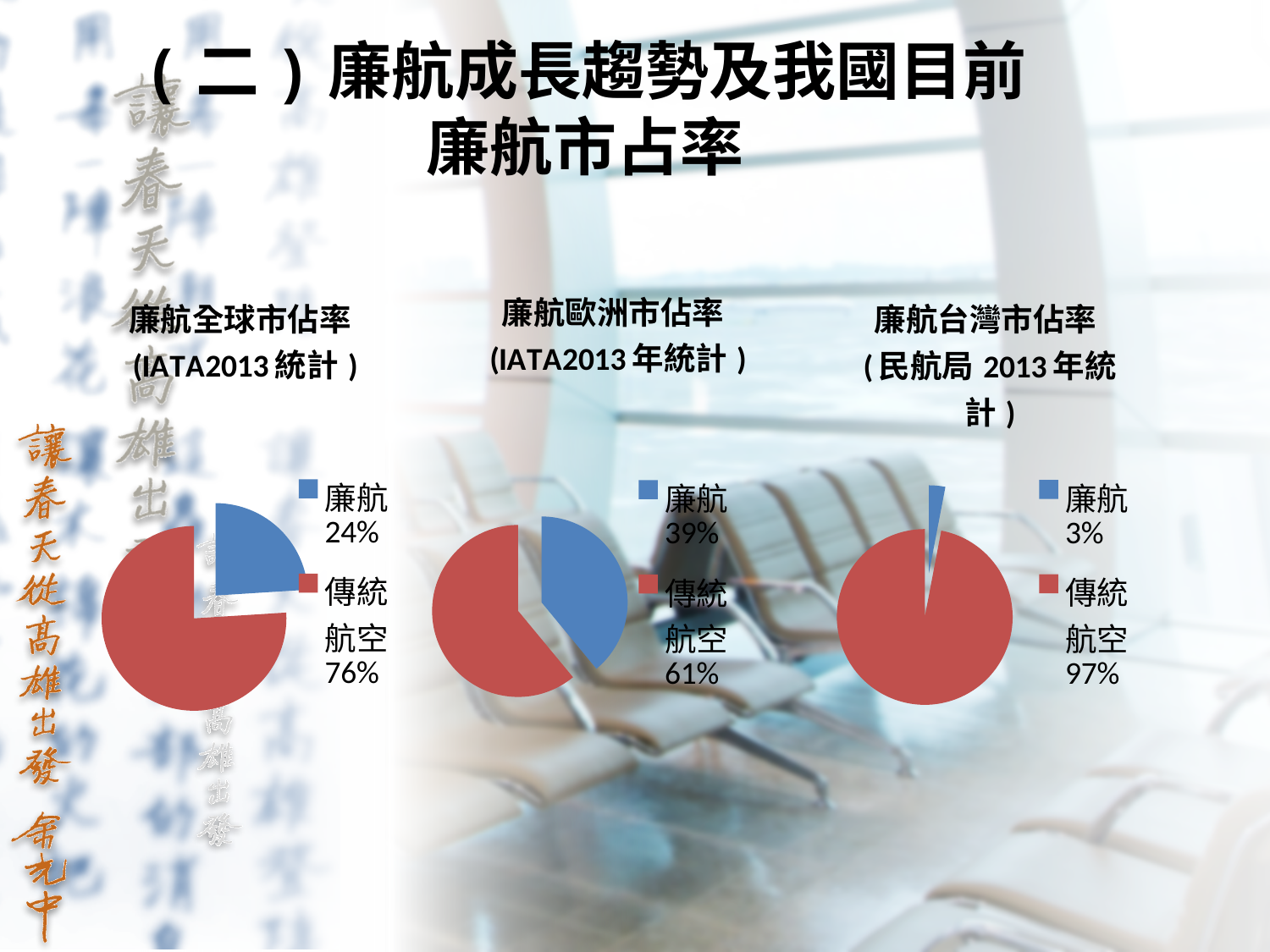

# (二)廉航成長趨勢及我國目前廉航市占率

### Chart: 廉航全球市佔率(IATA2013統計)

| Category | 廉航全球市佔率(IATA2013統計) |
|---|---|
| 廉航24% | 0.24000000000000002 |
| 傳統航空76% | 0.7600000000000001 |

### Chart: 廉航歐洲市佔率(IATA2013年統計)

| Category | 廉航歐洲市佔率 |
|---|---|
| 廉航39% | 0.39000000000000007 |
| 傳統航空61% | 0.6100000000000001 |

### Chart:

| Category | 廉航台灣市佔率(民航局2013年統計) |
|---|---|
| 廉航3% | 0.030000000000000002 |
| 傳統航空97% | 0.9700000000000001 |